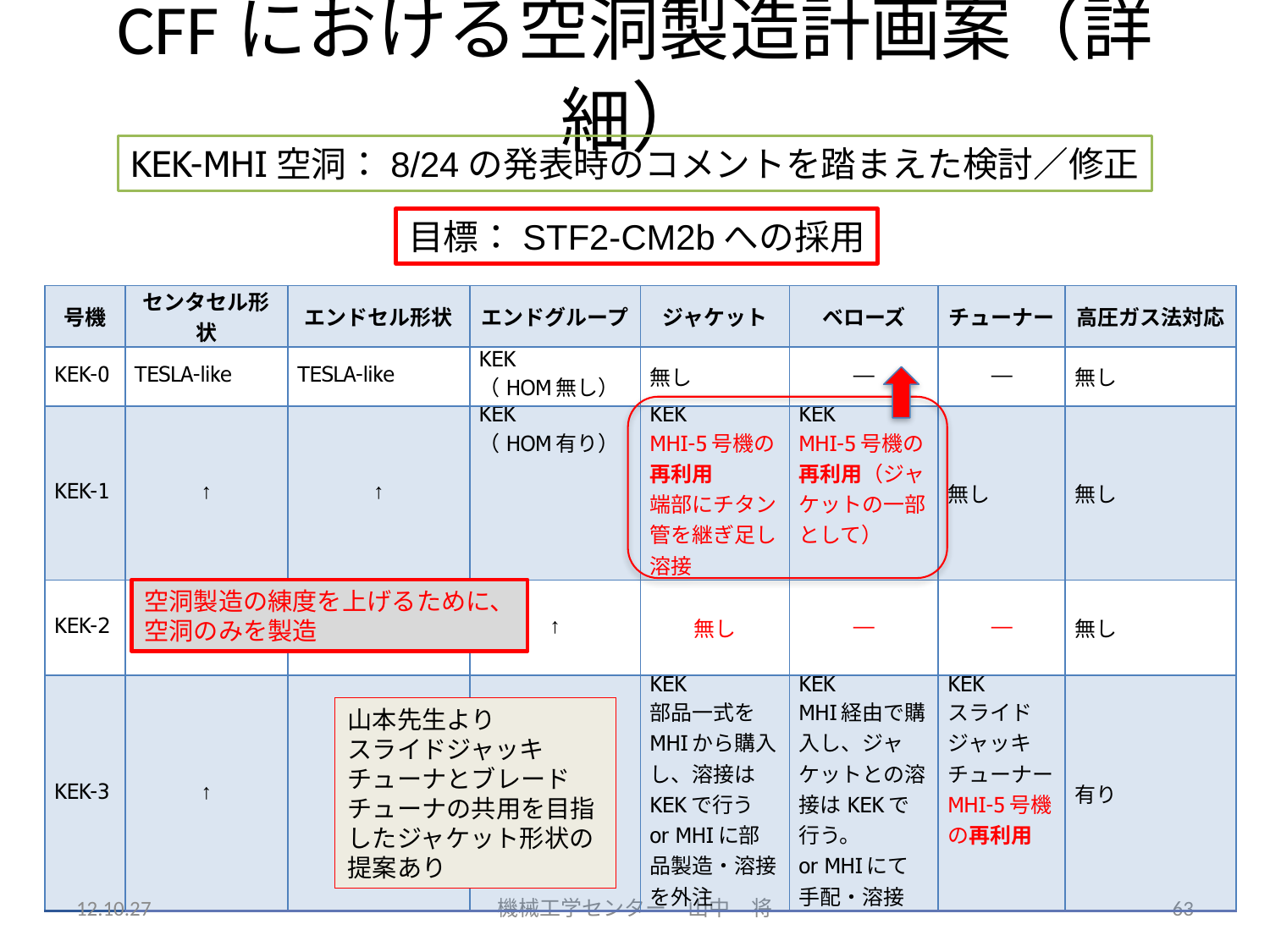

# CFFにおける空洞製造計画案（詳細）
KEK-MHI空洞：8/24の発表時のコメントを踏まえた検討／修正
目標：STF2-CM2bへの採用
| 号機 | センタセル形状 | エンドセル形状 | エンドグループ | ジャケット | ベローズ | チューナー | 高圧ガス法対応 |
| --- | --- | --- | --- | --- | --- | --- | --- |
| KEK-0 | TESLA-like | TESLA-like | KEK （HOM無し） | 無し | ― | ― | 無し |
| KEK-1 | ↑ | ↑ | KEK （HOM有り） | KEK MHI-5号機の再利用 端部にチタン管を継ぎ足し溶接 | KEK MHI-5号機の再利用（ジャケットの一部として） | 無し | 無し |
| KEK-2 | ↑ | ↑ | ↑ | 無し | ― | ― | 無し |
| KEK-3 | ↑ | ↑ | ↑ | KEK 部品一式をMHIから購入し、溶接はKEKで行う or MHIに部品製造・溶接を外注 | KEK MHI経由で購入し、ジャケットとの溶接はKEKで行う。 or MHIにて手配・溶接 | KEK スライドジャッキチューナー MHI-5号機の再利用 | 有り |

空洞製造の練度を上げるために、
空洞のみを製造
山本先生より
スライドジャッキチューナとブレードチューナの共用を目指したジャケット形状の提案あり
12.10.27
機械工学センター　山中　将
63